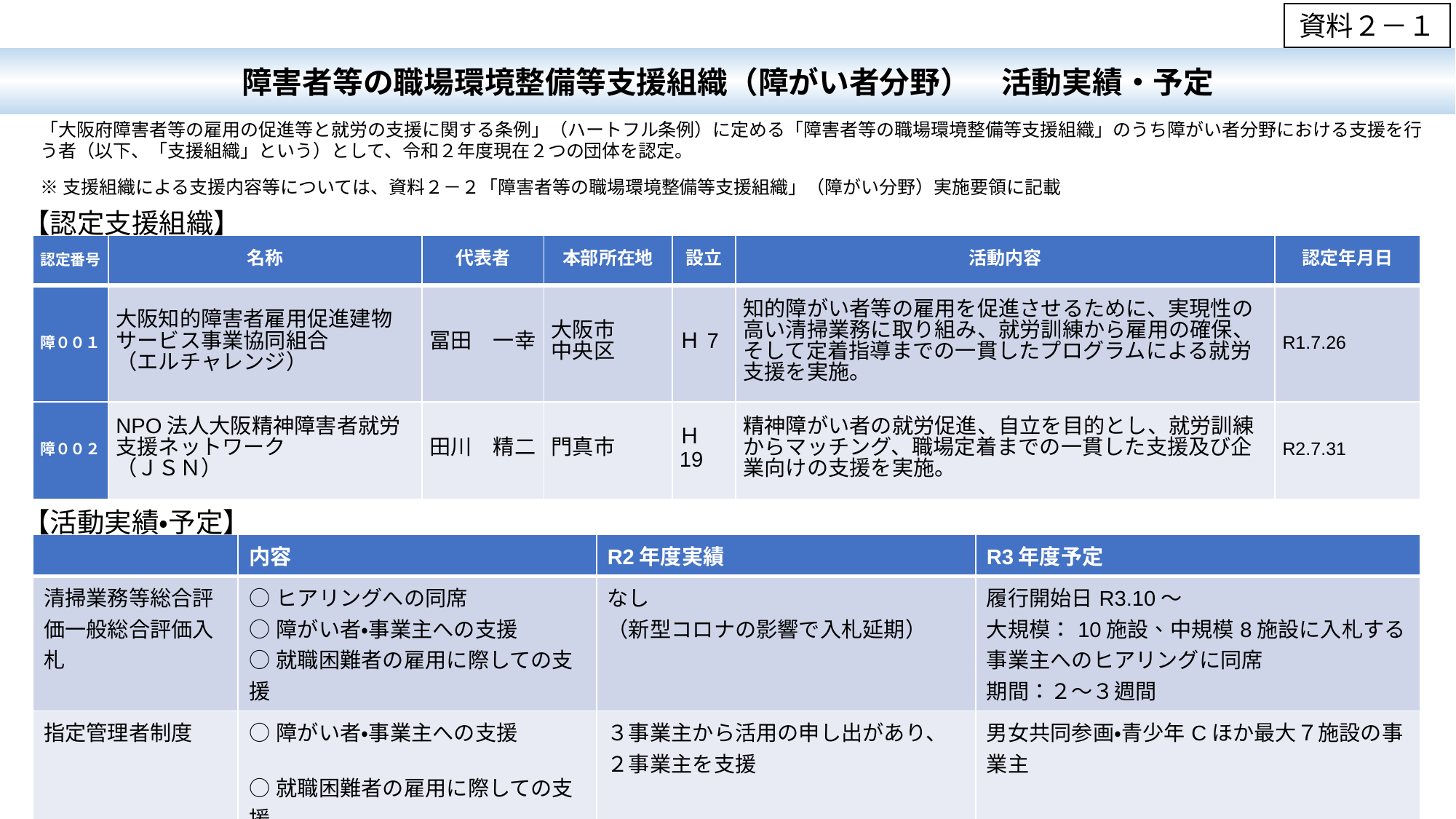

資料２－１
障害者等の職場環境整備等支援組織（障がい者分野）　活動実績・予定
「大阪府障害者等の雇用の促進等と就労の支援に関する条例」（ハートフル条例）に定める「障害者等の職場環境整備等支援組織」のうち障がい者分野における支援を行う者（以下、「支援組織」という）として、令和２年度現在２つの団体を認定。
※支援組織による支援内容等については、資料２－２「障害者等の職場環境整備等支援組織」（障がい分野）実施要領に記載
【認定支援組織】
| 認定番号 | 名称 | 代表者 | 本部所在地 | 設立 | 活動内容 | 認定年月日 |
| --- | --- | --- | --- | --- | --- | --- |
| 障００１ | 大阪知的障害者雇用促進建物サービス事業協同組合 （エルチャレンジ） | 冨田　一幸 | 大阪市 中央区 | Ｈ7 | 知的障がい者等の雇用を促進させるために、実現性の高い清掃業務に取り組み、就労訓練から雇用の確保、そして定着指導までの一貫したプログラムによる就労支援を実施。 | R1.7.26 |
| 障００２ | NPO法人大阪精神障害者就労支援ネットワーク （ＪＳＮ） | 田川　精二 | 門真市 | Ｈ19 | 精神障がい者の就労促進、自立を目的とし、就労訓練からマッチング、職場定着までの一貫した支援及び企業向けの支援を実施。 | R2.7.31 |
【活動実績・予定】
|  | 内容 | R2年度実績 | R3年度予定 |
| --- | --- | --- | --- |
| 清掃業務等総合評価一般総合評価入札 | ○ヒアリングへの同席 ○障がい者・事業主への支援 ○就職困難者の雇用に際しての支援 | なし （新型コロナの影響で入札延期） | 履行開始日R3.10～ 大規模：10施設、中規模8施設に入札する事業主へのヒアリングに同席 期間：２～３週間 |
| 指定管理者制度 | ○障がい者・事業主への支援 ○就職困難者の雇用に際しての支援 | ３事業主から活用の申し出があり、 ２事業主を支援 | 男女共同参画・青少年Cほか最大７施設の事業主 |